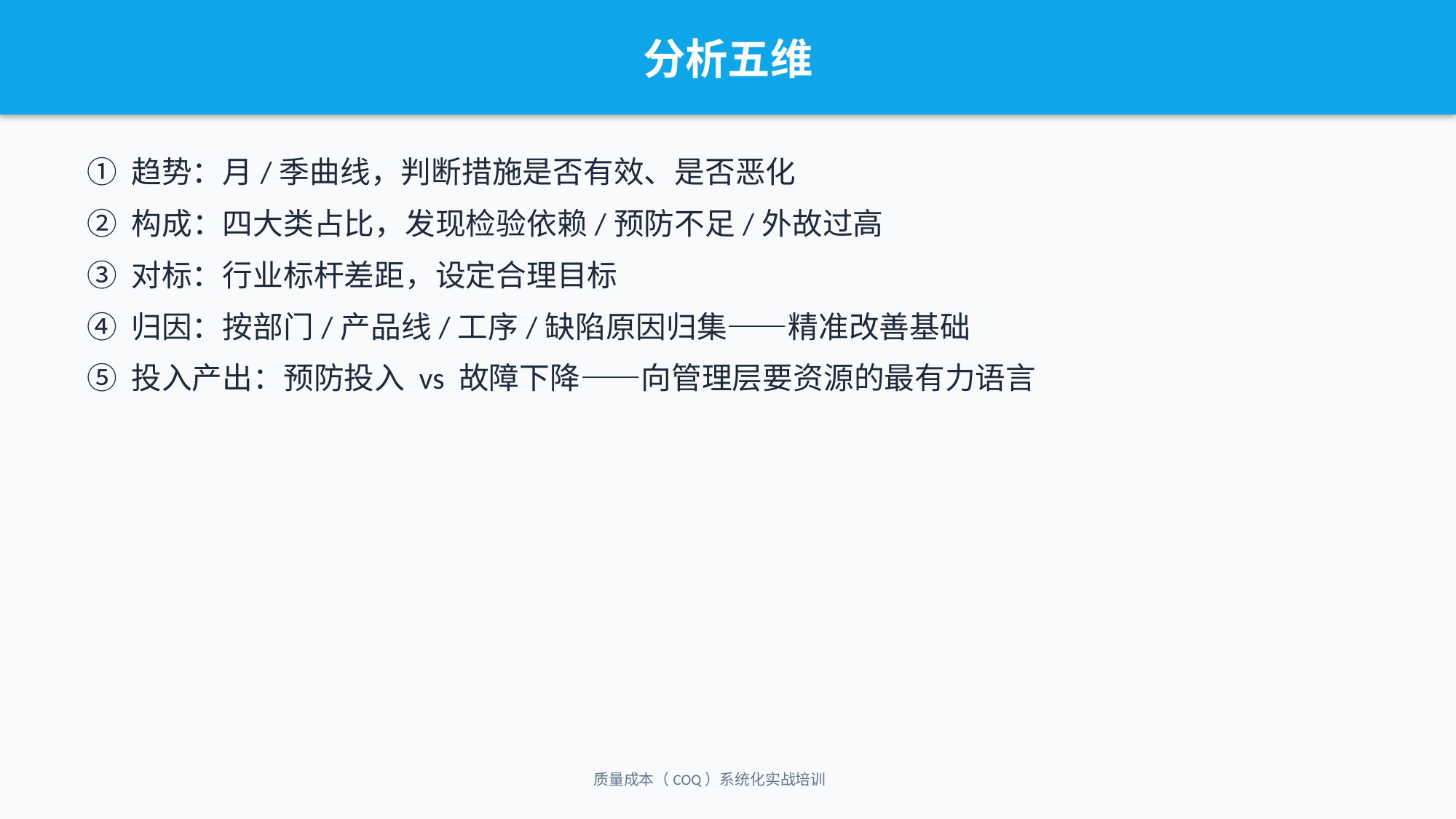

分析五维
① 趋势：月/季曲线，判断措施是否有效、是否恶化
② 构成：四大类占比，发现检验依赖/预防不足/外故过高
③ 对标：行业标杆差距，设定合理目标
④ 归因：按部门/产品线/工序/缺陷原因归集——精准改善基础
⑤ 投入产出：预防投入 vs 故障下降——向管理层要资源的最有力语言
质量成本（COQ）系统化实战培训